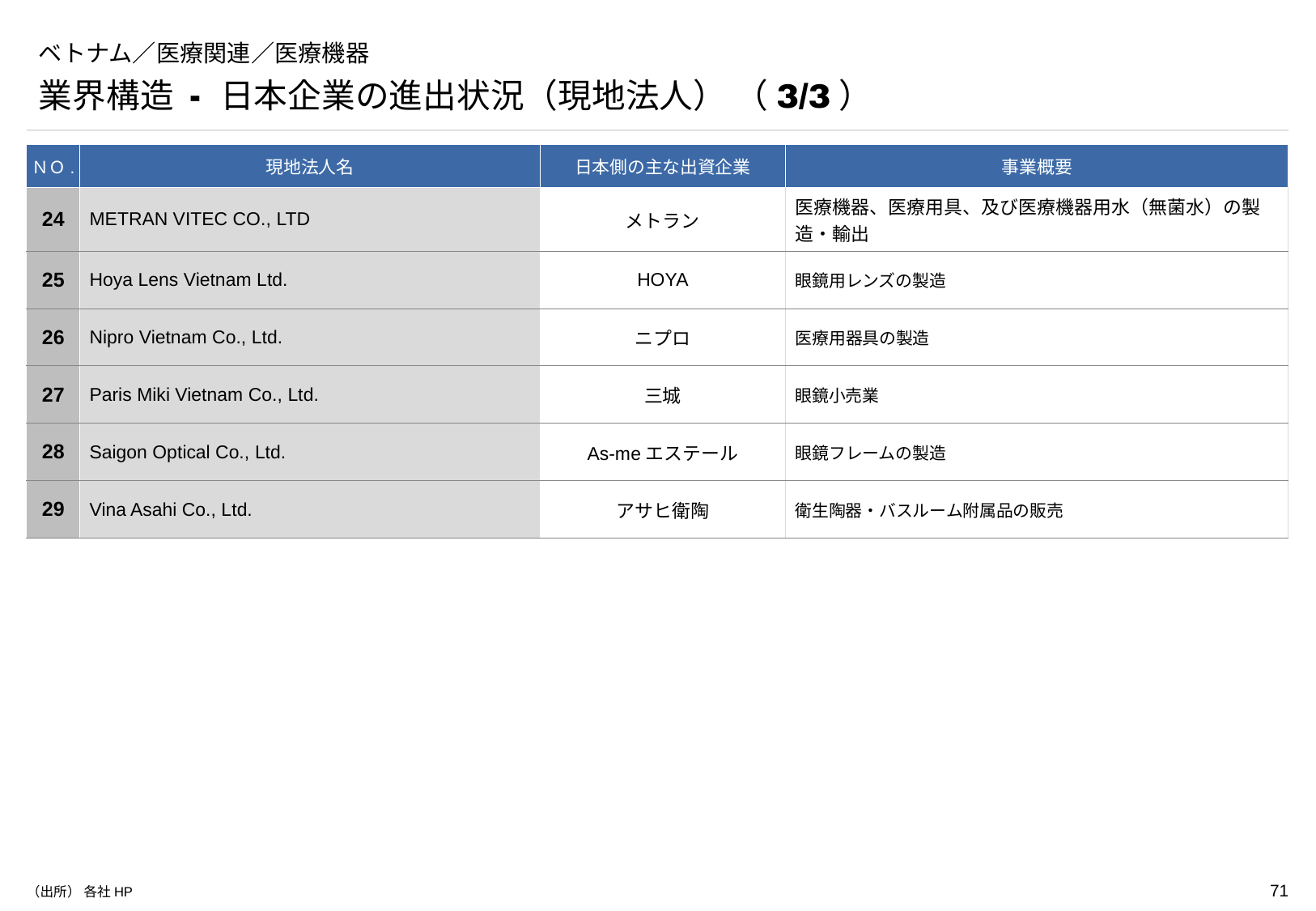

# ベトナム／医療関連／医療機器
業界構造 - 日本企業の進出状況（現地法人） （3/3）
| ＮＯ. | 現地法人名 | 日本側の主な出資企業 | 事業概要 |
| --- | --- | --- | --- |
| 24 | METRAN VITEC CO., LTD | メトラン | 医療機器、医療用具、及び医療機器用水（無菌水）の製造・輸出 |
| 25 | Hoya Lens Vietnam Ltd. | HOYA | 眼鏡用レンズの製造 |
| 26 | Nipro Vietnam Co., Ltd. | ニプロ | 医療用器具の製造 |
| 27 | Paris Miki Vietnam Co., Ltd. | 三城 | 眼鏡小売業 |
| 28 | Saigon Optical Co., Ltd. | As-meエステール | 眼鏡フレームの製造 |
| 29 | Vina Asahi Co., Ltd. | アサヒ衛陶 | 衛生陶器・バスルーム附属品の販売 |
（出所） 各社HP